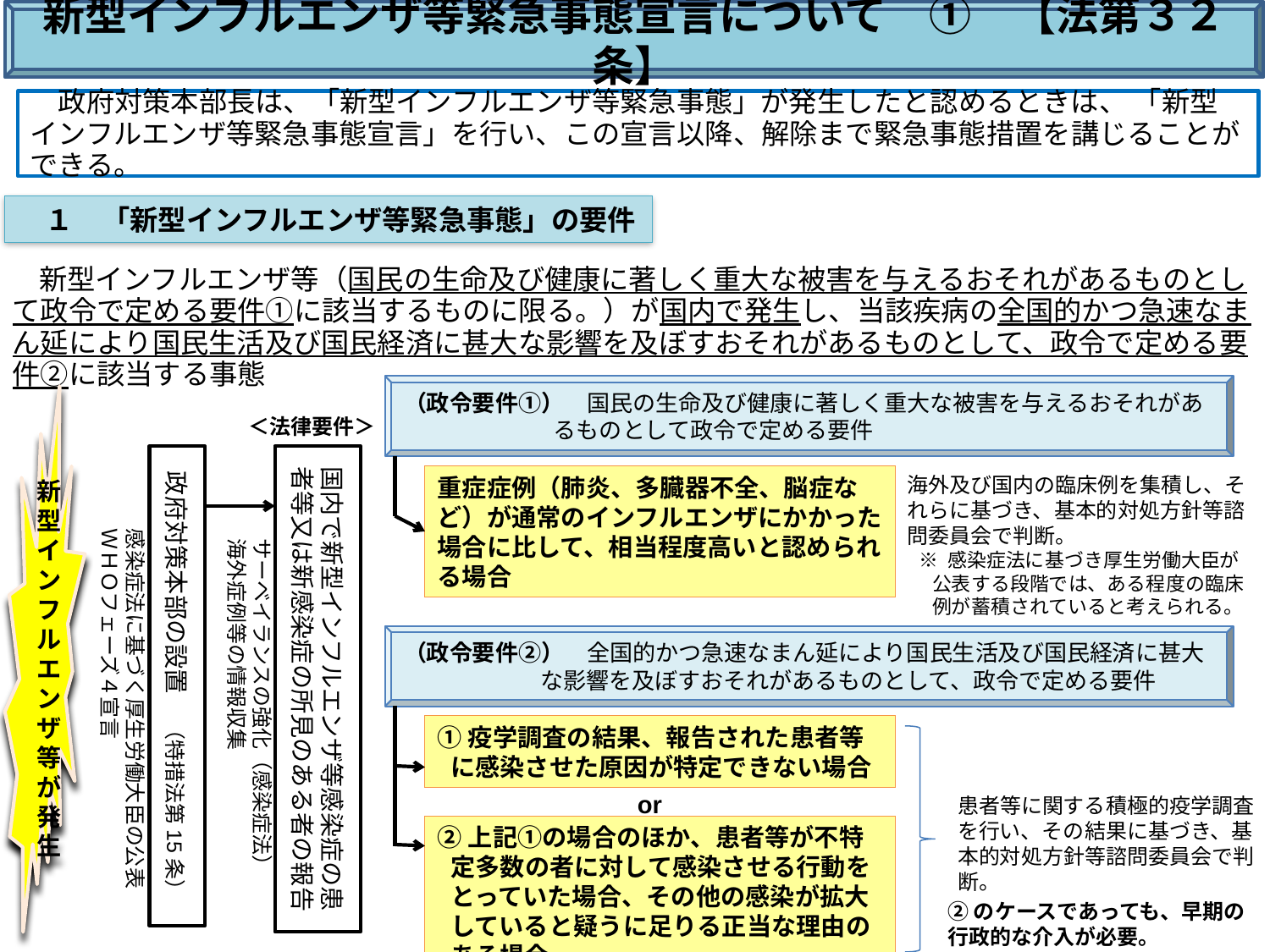

新型インフルエンザ等緊急事態宣言について　①　【法第３２条】
　政府対策本部長は、「新型インフルエンザ等緊急事態」が発生したと認めるときは、 「新型インフルエンザ等緊急事態宣言」を行い、この宣言以降、解除まで緊急事態措置を講じることができる。
　１　「新型インフルエンザ等緊急事態」の要件
　新型インフルエンザ等（国民の生命及び健康に著しく重大な被害を与えるおそれがあるものとして政令で定める要件①に該当するものに限る。）が国内で発生し、当該疾病の全国的かつ急速なまん延により国民生活及び国民経済に甚大な影響を及ぼすおそれがあるものとして、政令で定める要件②に該当する事態
（政令要件①）　国民の生命及び健康に著しく重大な被害を与えるおそれがあるものとして政令で定める要件
新型インフルエンザ等が発生
＜法律要件＞
政府対策本部の設置　（特措法第15条）
国内で新型インフルエンザ等感染症の患者等又は新感染症の所見のある者の報告
重症症例（肺炎、多臓器不全、脳症など）が通常のインフルエンザにかかった場合に比して、相当程度高いと認められる場合
海外及び国内の臨床例を集積し、それらに基づき、基本的対処方針等諮問委員会で判断。
※ 感染症法に基づき厚生労働大臣が公表する段階では、ある程度の臨床例が蓄積されていると考えられる。
感染症法に基づく厚生労働大臣の公表
ＷＨＯフェーズ４宣言
サーベイランスの強化（感染症法）
海外症例等の情報収集
（政令要件②）　全国的かつ急速なまん延により国民生活及び国民経済に甚大な影響を及ぼすおそれがあるものとして、政令で定める要件
①疫学調査の結果、報告された患者等に感染させた原因が特定できない場合

or
患者等に関する積極的疫学調査を行い、その結果に基づき、基本的対処方針等諮問委員会で判断。
②上記①の場合のほか、患者等が不特定多数の者に対して感染させる行動をとっていた場合、その他の感染が拡大していると疑うに足りる正当な理由のある場合
②のケースであっても、早期の行政的な介入が必要。